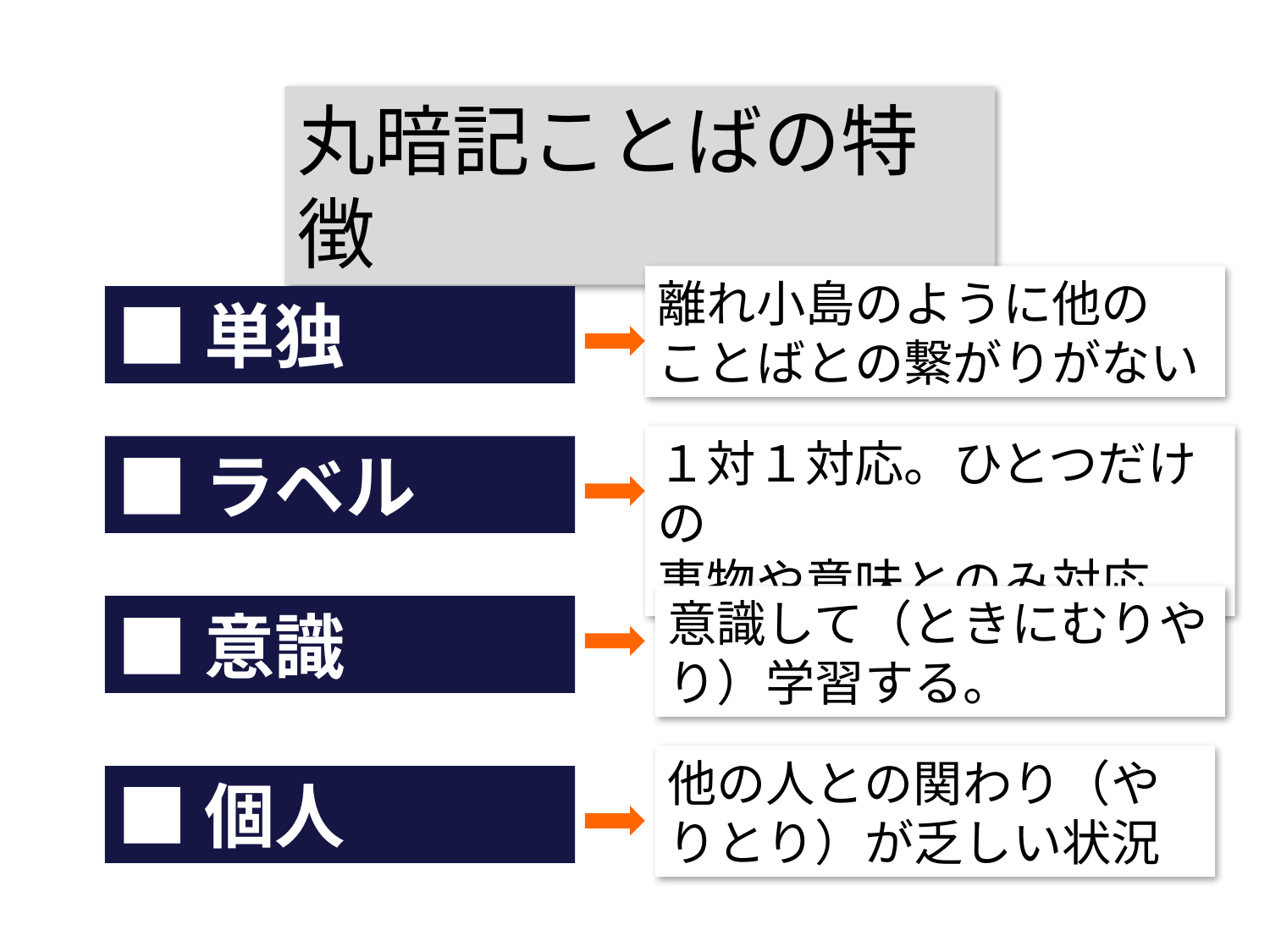

丸暗記ことばの特徴
離れ小島のように他の
ことばとの繋がりがない
■単独

１対１対応。ひとつだけの
事物や意味とのみ対応
■ラベル

意識して（ときにむりやり）学習する。
■意識

他の人との関わり（やりとり）が乏しい状況
■個人